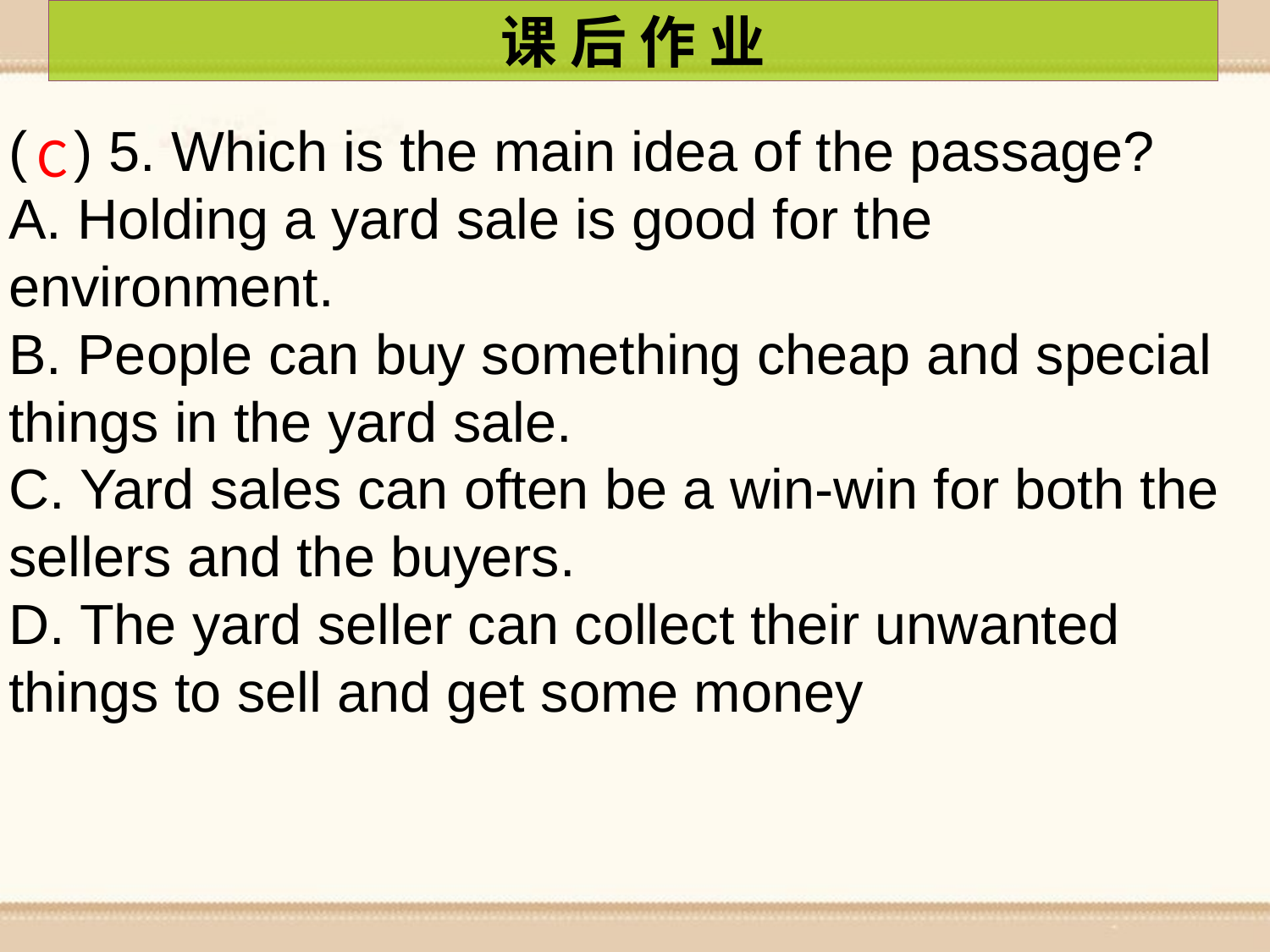

课 后 作 业
(   ) 5. Which is the main idea of the passage?
A. Holding a yard sale is good for the environment.
B. People can buy something cheap and special things in the yard sale.
C. Yard sales can often be a win-win for both the sellers and the buyers.
D. The yard seller can collect their unwanted things to sell and get some money
C